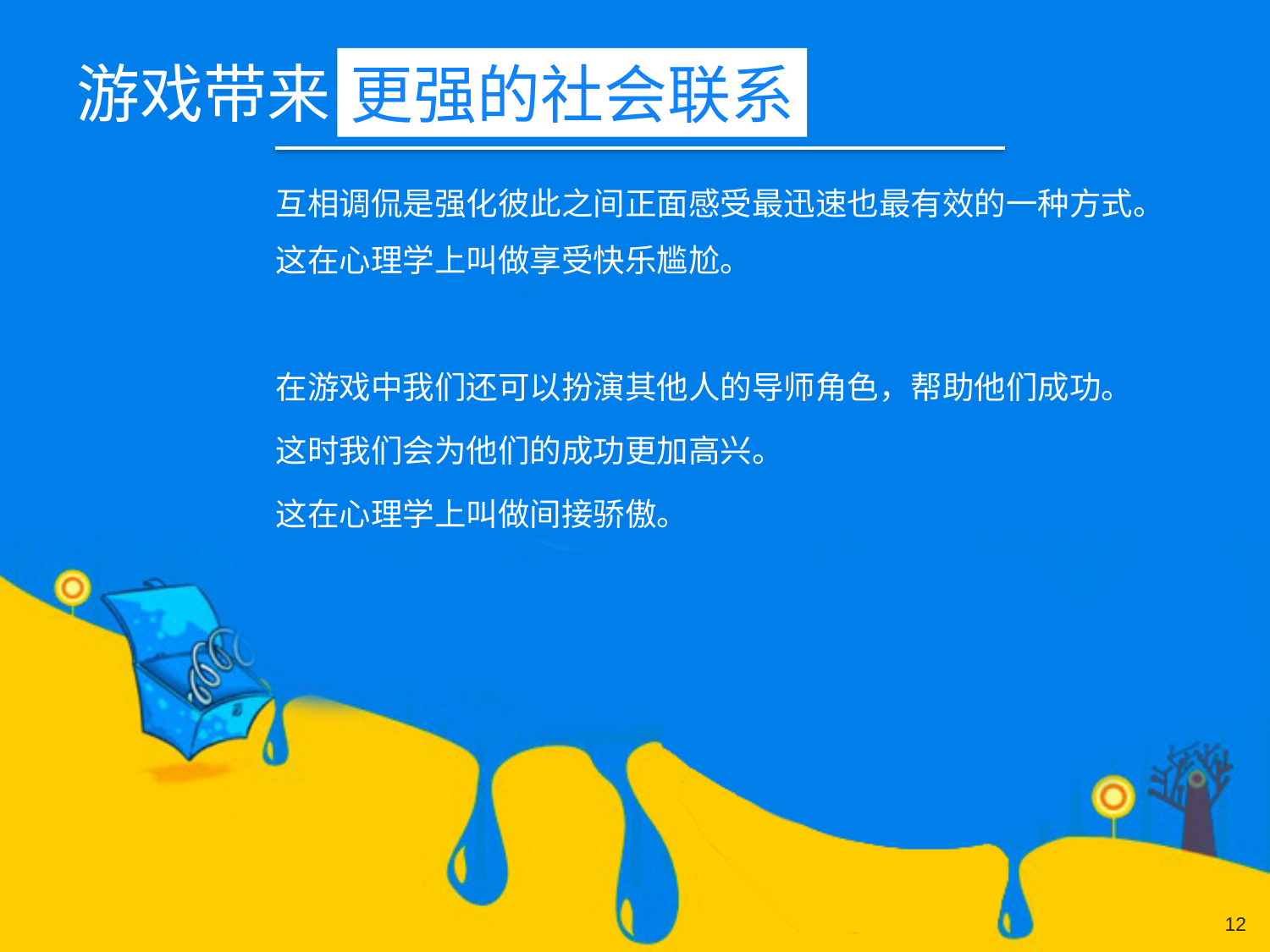

# 游戏带来
更强的社会联系
互相调侃是强化彼此之间正面感受最迅速也最有效的一种方式。这在心理学上叫做享受快乐尴尬。

在游戏中我们还可以扮演其他人的导师角色，帮助他们成功。
这时我们会为他们的成功更加高兴。
这在心理学上叫做间接骄傲。